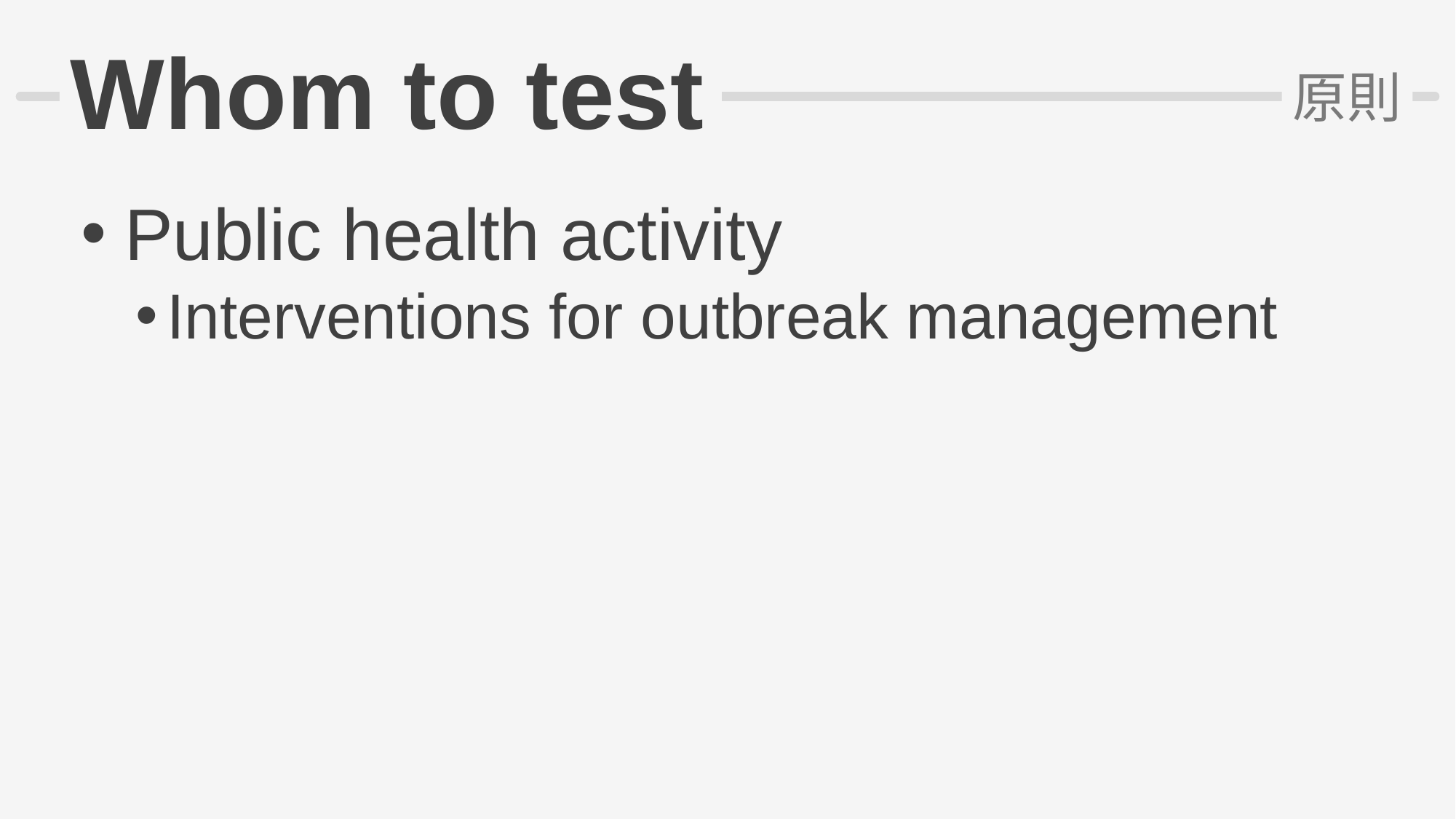

# Whom to test
原則
Public health activity
Interventions for outbreak management